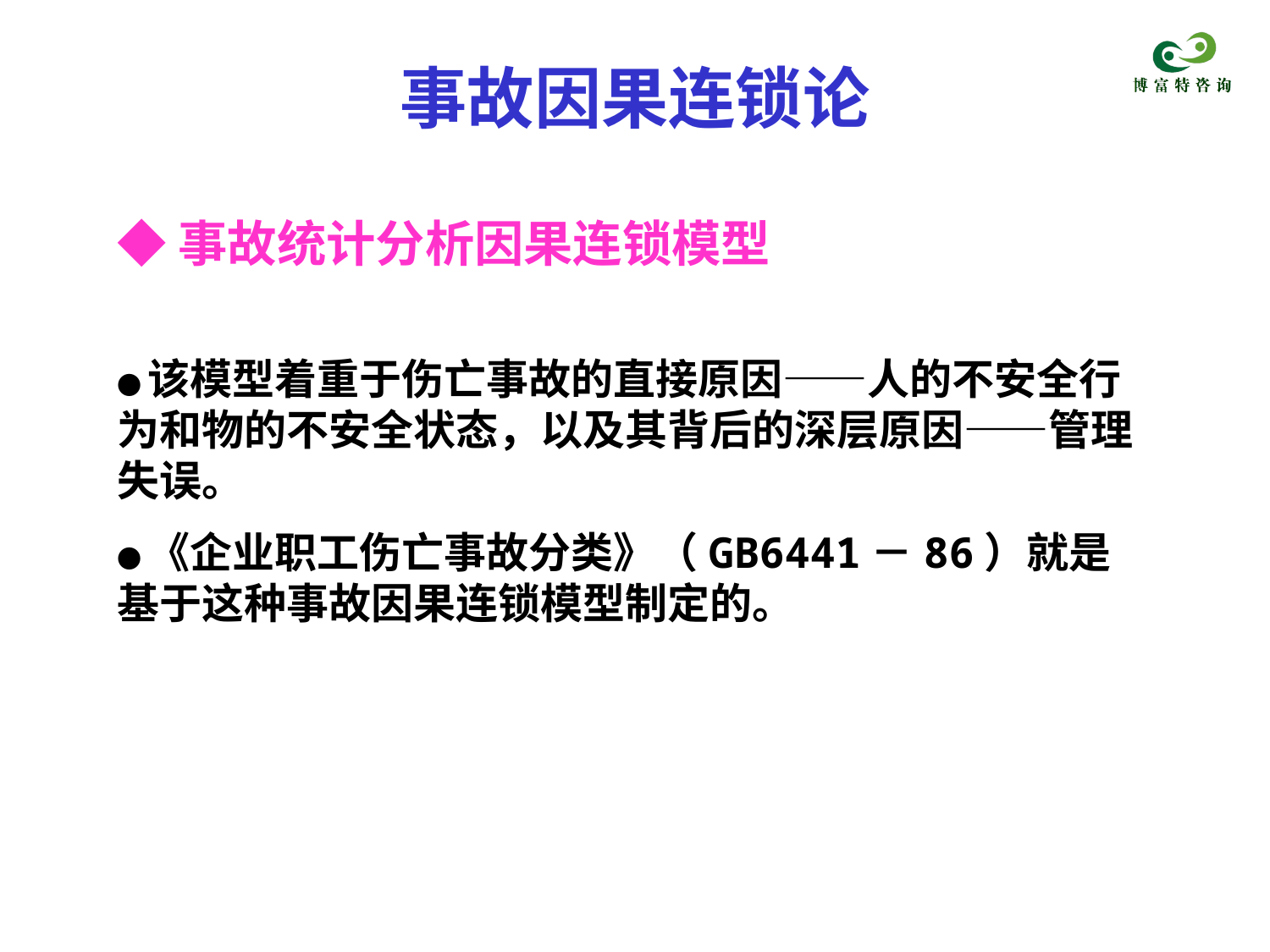

事故因果连锁论
◆事故统计分析因果连锁模型
●该模型着重于伤亡事故的直接原因――人的不安全行为和物的不安全状态，以及其背后的深层原因――管理失误。
●《企业职工伤亡事故分类》（GB6441－86）就是基于这种事故因果连锁模型制定的。